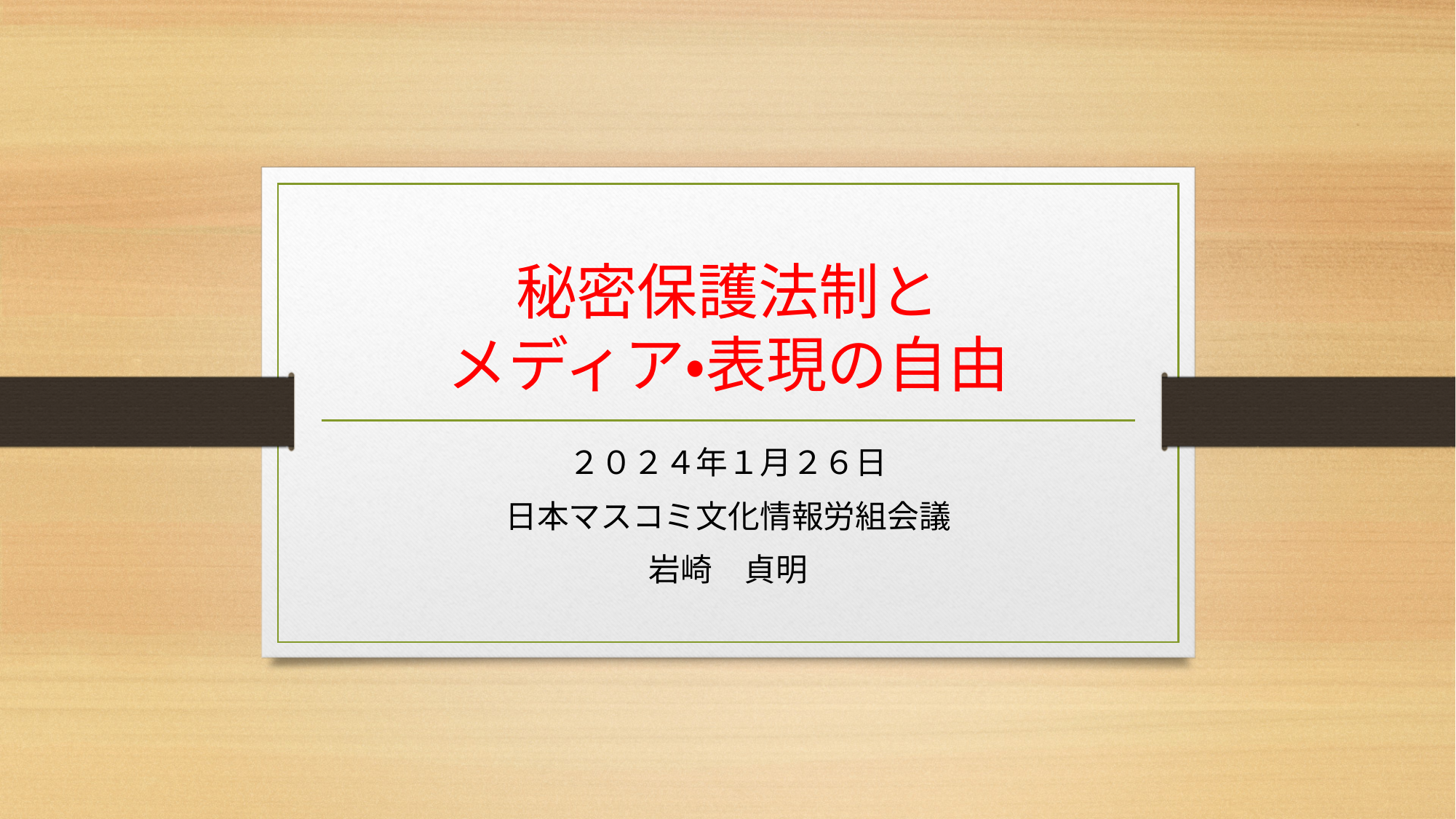

# 秘密保護法制と メディア・表現の自由
２０２４年１月２６日
日本マスコミ文化情報労組会議
岩崎　貞明